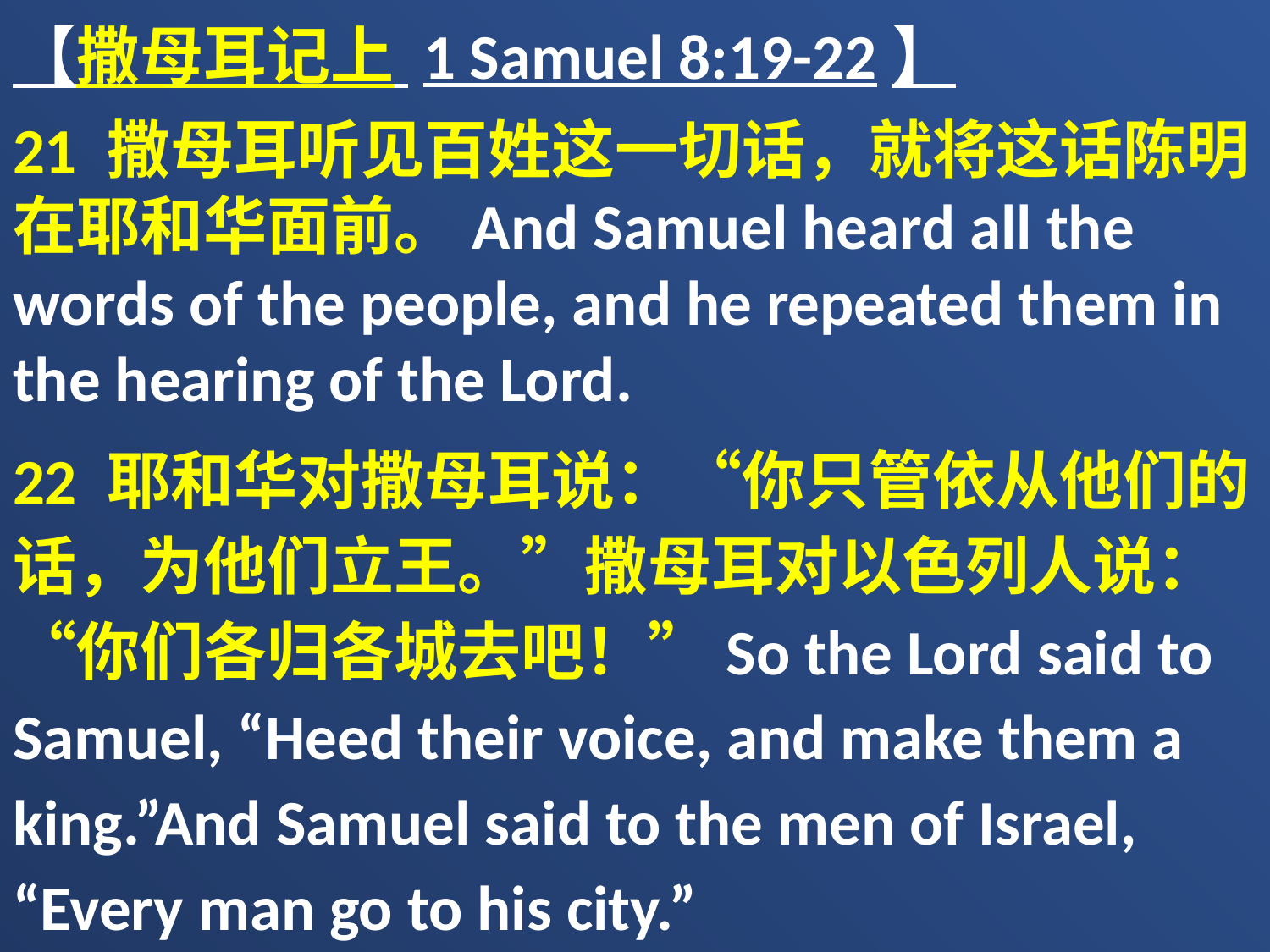

【撒母耳记上 1 Samuel 8:19-22】
21 撒母耳听见百姓这一切话，就将这话陈明在耶和华面前。And Samuel heard all the words of the people, and he repeated them in the hearing of the Lord.
22 耶和华对撒母耳说：“你只管依从他们的话，为他们立王。”撒母耳对以色列人说：“你们各归各城去吧！”So the Lord said to Samuel, “Heed their voice, and make them a king.”And Samuel said to the men of Israel, “Every man go to his city.”